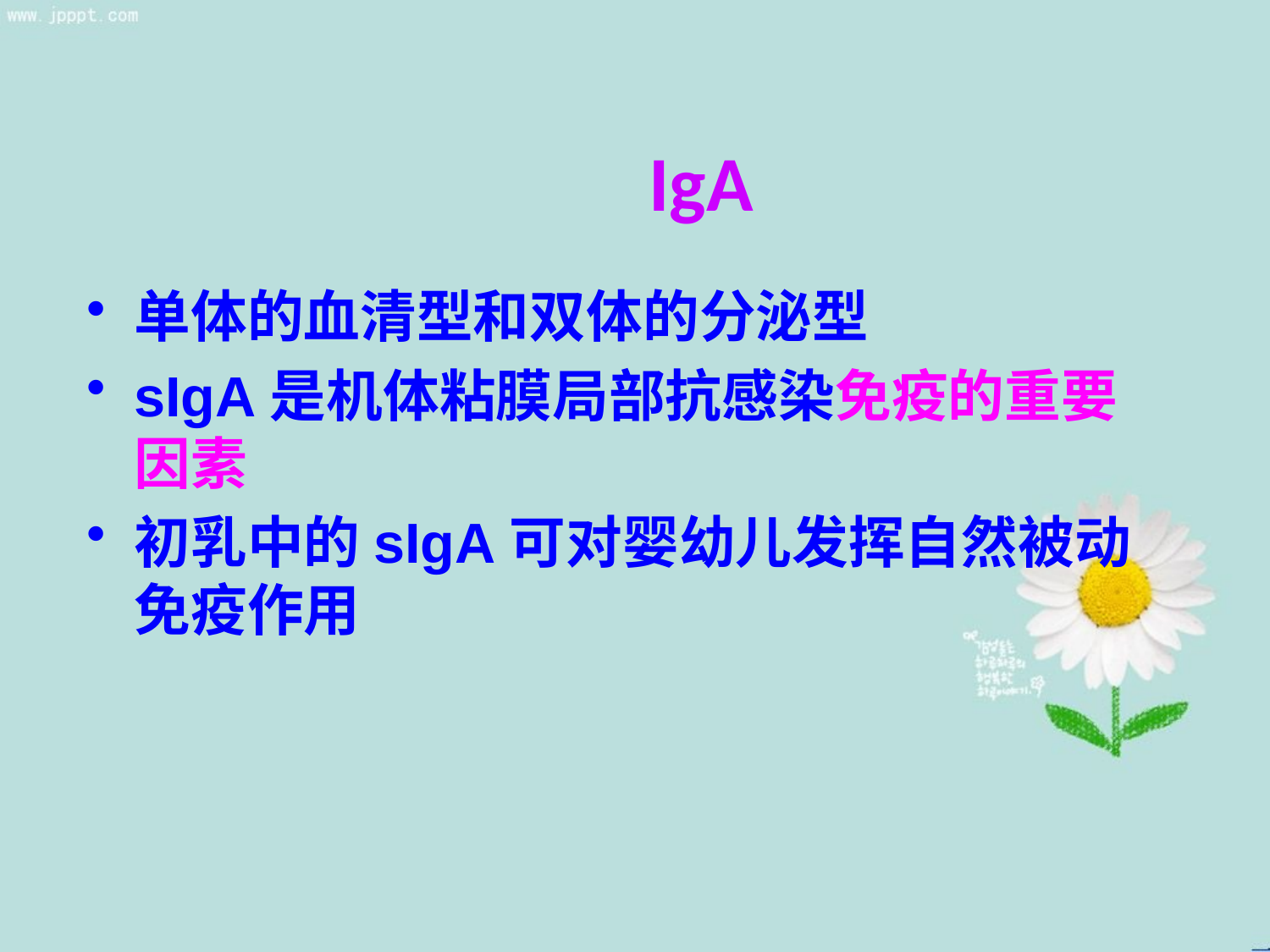

IgA
单体的血清型和双体的分泌型
sIgA是机体粘膜局部抗感染免疫的重要因素
初乳中的sIgA可对婴幼儿发挥自然被动免疫作用